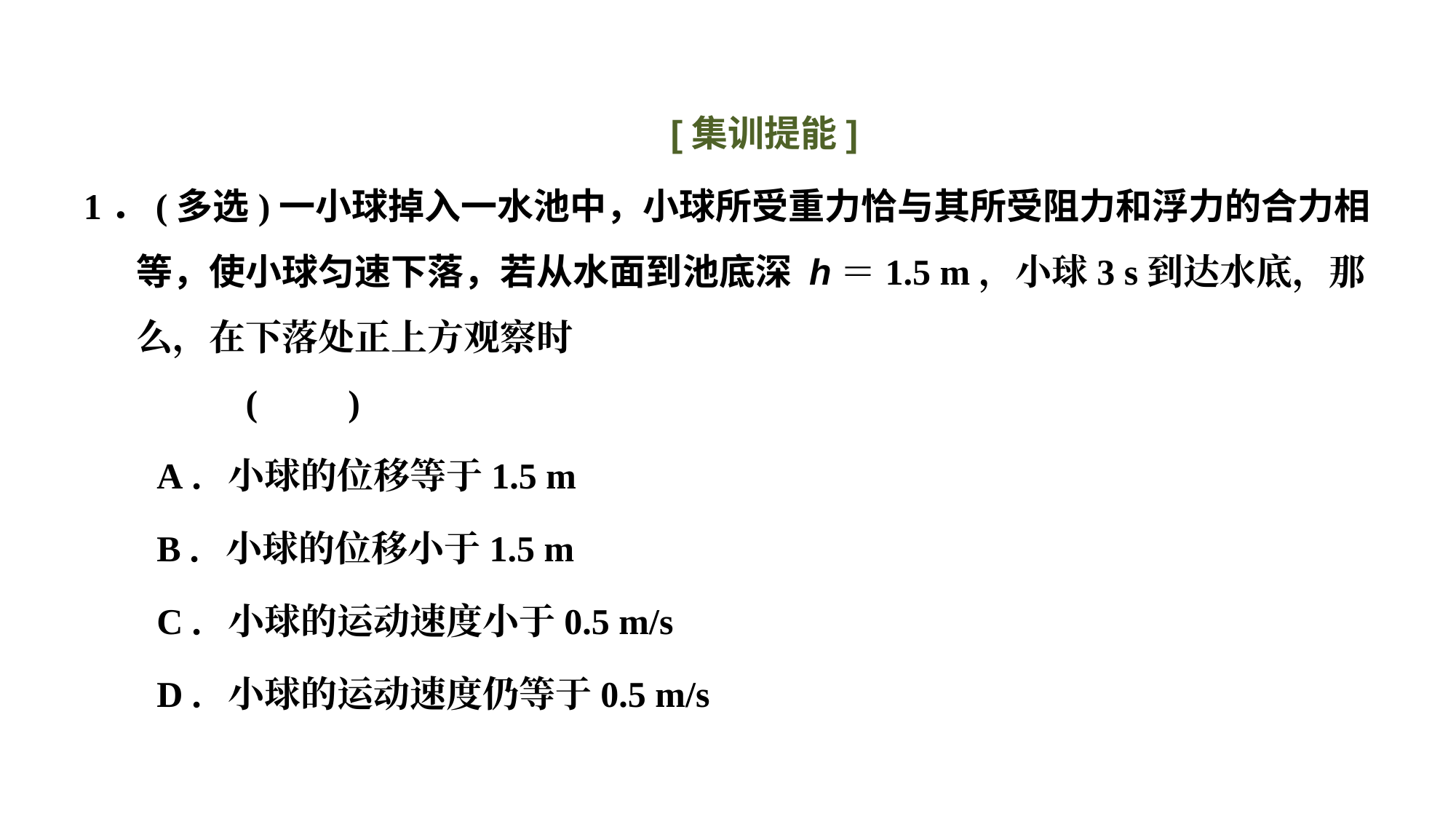

[集训提能]
1．(多选)一小球掉入一水池中，小球所受重力恰与其所受阻力和浮力的合力相等，使小球匀速下落，若从水面到池底深 h＝1.5 m，小球3 s到达水底，那么，在下落处正上方观察时								(　　)
A．小球的位移等于1.5 m
B．小球的位移小于1.5 m
C．小球的运动速度小于0.5 m/s
D．小球的运动速度仍等于0.5 m/s